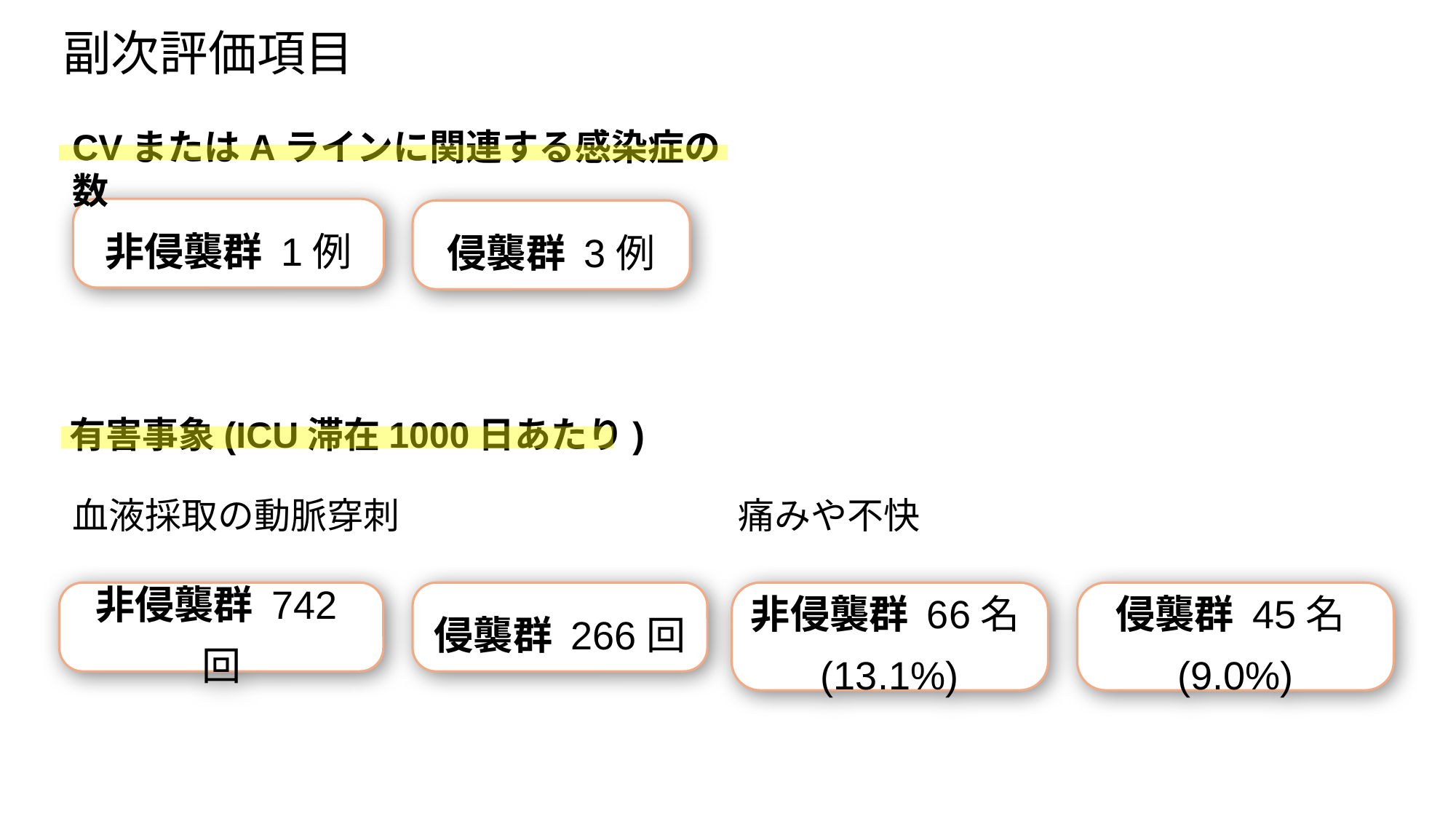

副次評価項目
CVまたはAラインに関連する感染症の数

非侵襲群 1例
侵襲群 3例
有害事象(ICU滞在1000日あたり)

血液採取の動脈穿刺
痛みや不快
侵襲群 266回
非侵襲群 66名(13.1%)
侵襲群 45名(9.0%)
非侵襲群 742回